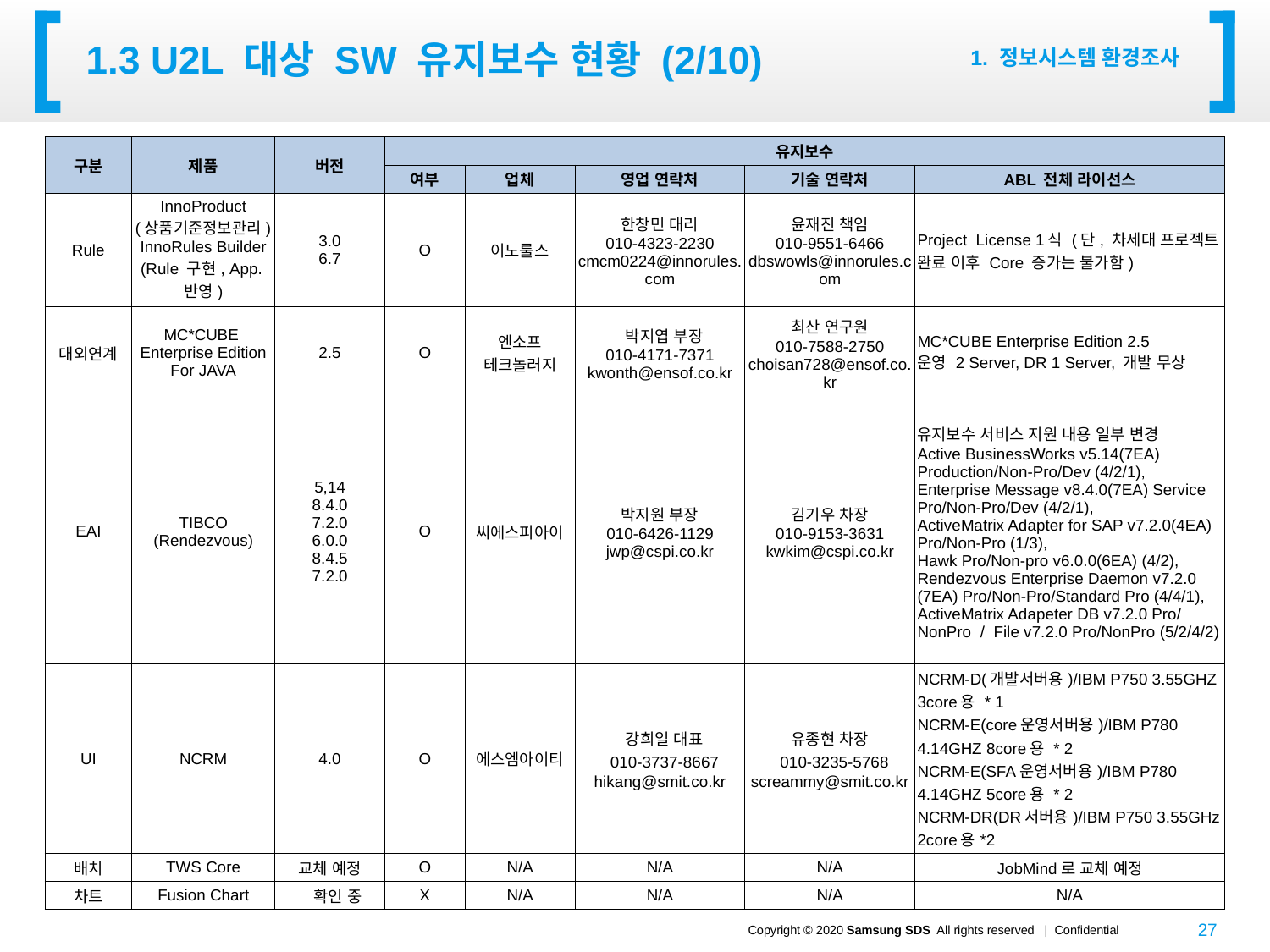

# 1.3 U2L 대상 SW 유지보수 현황 (2/10)
1. 정보시스템 환경조사
| 구분 | 제품 | 버전 | 유지보수 |  |  |  |  |
| --- | --- | --- | --- | --- | --- | --- | --- |
|  |  |  | 여부 | 업체 | 영업 연락처 | 기술 연락처 | ABL 전체 라이선스 |
| Rule | InnoProduct (상품기준정보관리) InnoRules Builder (Rule 구현, App.반영) | 3.0 6.7 | O | 이노룰스 | 한창민 대리 010-4323-2230 cmcm0224@innorules.com | 윤재진 책임 010-9551-6466 dbswowls@innorules.com | Project License 1식 (단, 차세대 프로젝트 완료 이후 Core 증가는 불가함) |
| 대외연계 | MC\*CUBE Enterprise Edition For JAVA | 2.5 | O | 엔소프 테크놀러지 | 박지엽 부장 010-4171-7371 kwonth@ensof.co.kr | 최산 연구원 010-7588-2750 choisan728@ensof.co.kr | MC\*CUBE Enterprise Edition 2.5 운영 2 Server, DR 1 Server, 개발 무상 |
| EAI | TIBCO (Rendezvous) | 5,14 8.4.0 7.2.0 6.0.0 8.4.5 7.2.0 | O | 씨에스피아이 | 박지원 부장 010-6426-1129 jwp@cspi.co.kr | 김기우 차장 010-9153-3631 kwkim@cspi.co.kr | 유지보수 서비스 지원 내용 일부 변경 Active BusinessWorks v5.14(7EA) Production/Non-Pro/Dev (4/2/1), Enterprise Message v8.4.0(7EA) Service Pro/Non-Pro/Dev (4/2/1), ActiveMatrix Adapter for SAP v7.2.0(4EA) Pro/Non-Pro (1/3), Hawk Pro/Non-pro v6.0.0(6EA) (4/2), Rendezvous Enterprise Daemon v7.2.0 (7EA) Pro/Non-Pro/Standard Pro (4/4/1), ActiveMatrix Adapeter DB v7.2.0 Pro/ NonPro / File v7.2.0 Pro/NonPro (5/2/4/2) |
| UI | NCRM | 4.0 | O | 에스엠아이티 | 강희일 대표 010-3737-8667 hikang@smit.co.kr | 유종현 차장 010-3235-5768 screammy@smit.co.kr | NCRM-D(개발서버용)/IBM P750 3.55GHZ 3core용 \* 1 NCRM-E(core운영서버용)/IBM P780 4.14GHZ 8core용 \* 2 NCRM-E(SFA운영서버용)/IBM P780 4.14GHZ 5core용 \* 2 NCRM-DR(DR서버용)/IBM P750 3.55GHz 2core용\*2 |
| 배치 | TWS Core | 교체 예정 | O | N/A | N/A | N/A | JobMind로 교체 예정 |
| 차트 | Fusion Chart | 확인 중 | X | N/A | N/A | N/A | N/A |